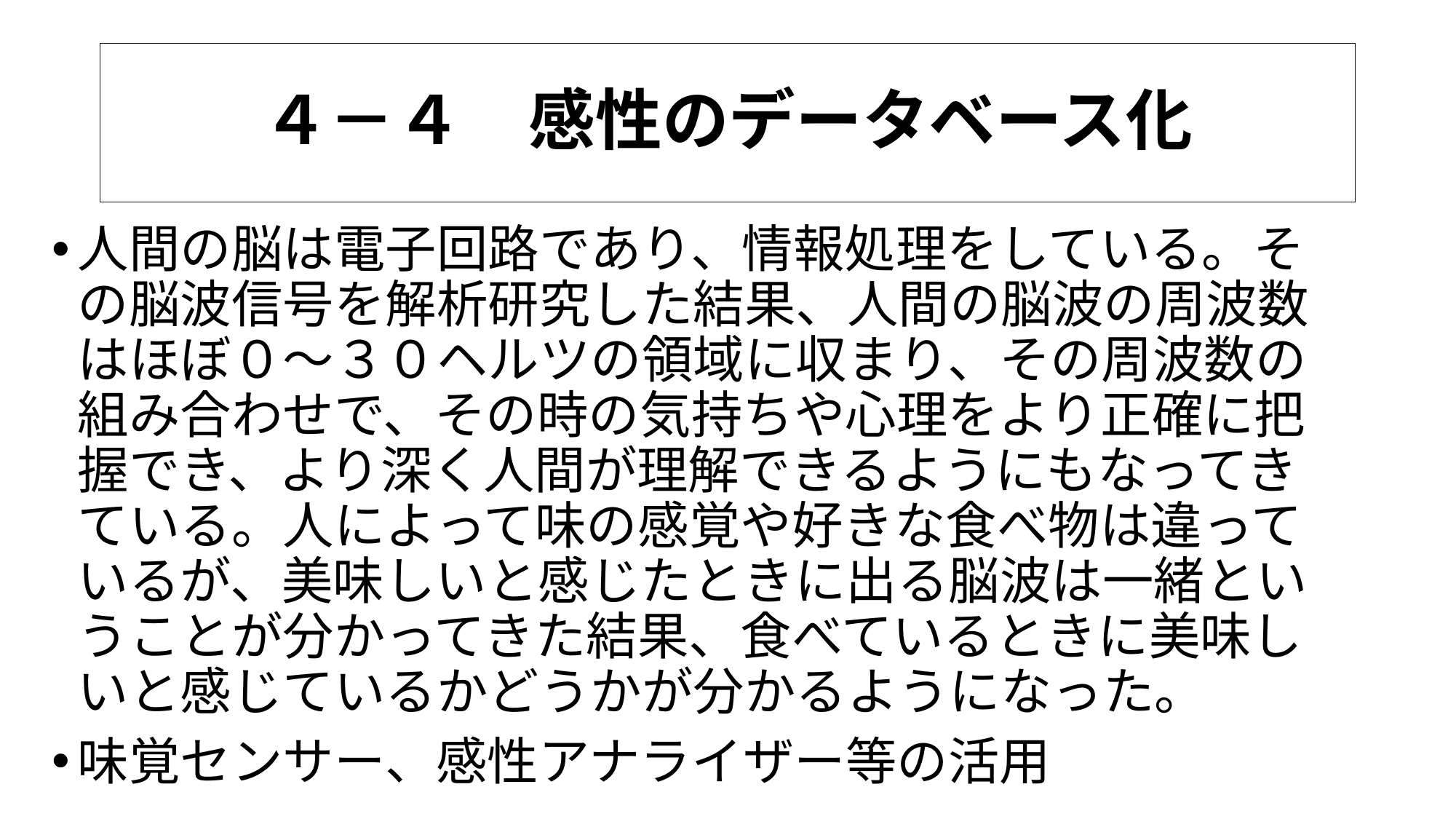

# ４－４　感性のデータベース化
人間の脳は電子回路であり、情報処理をしている。その脳波信号を解析研究した結果、人間の脳波の周波数はほぼ０～３０ヘルツの領域に収まり、その周波数の組み合わせで、その時の気持ちや心理をより正確に把握でき、より深く人間が理解できるようにもなってきている。人によって味の感覚や好きな食べ物は違っているが、美味しいと感じたときに出る脳波は一緒ということが分かってきた結果、食べているときに美味しいと感じているかどうかが分かるようになった。
味覚センサー、感性アナライザー等の活用